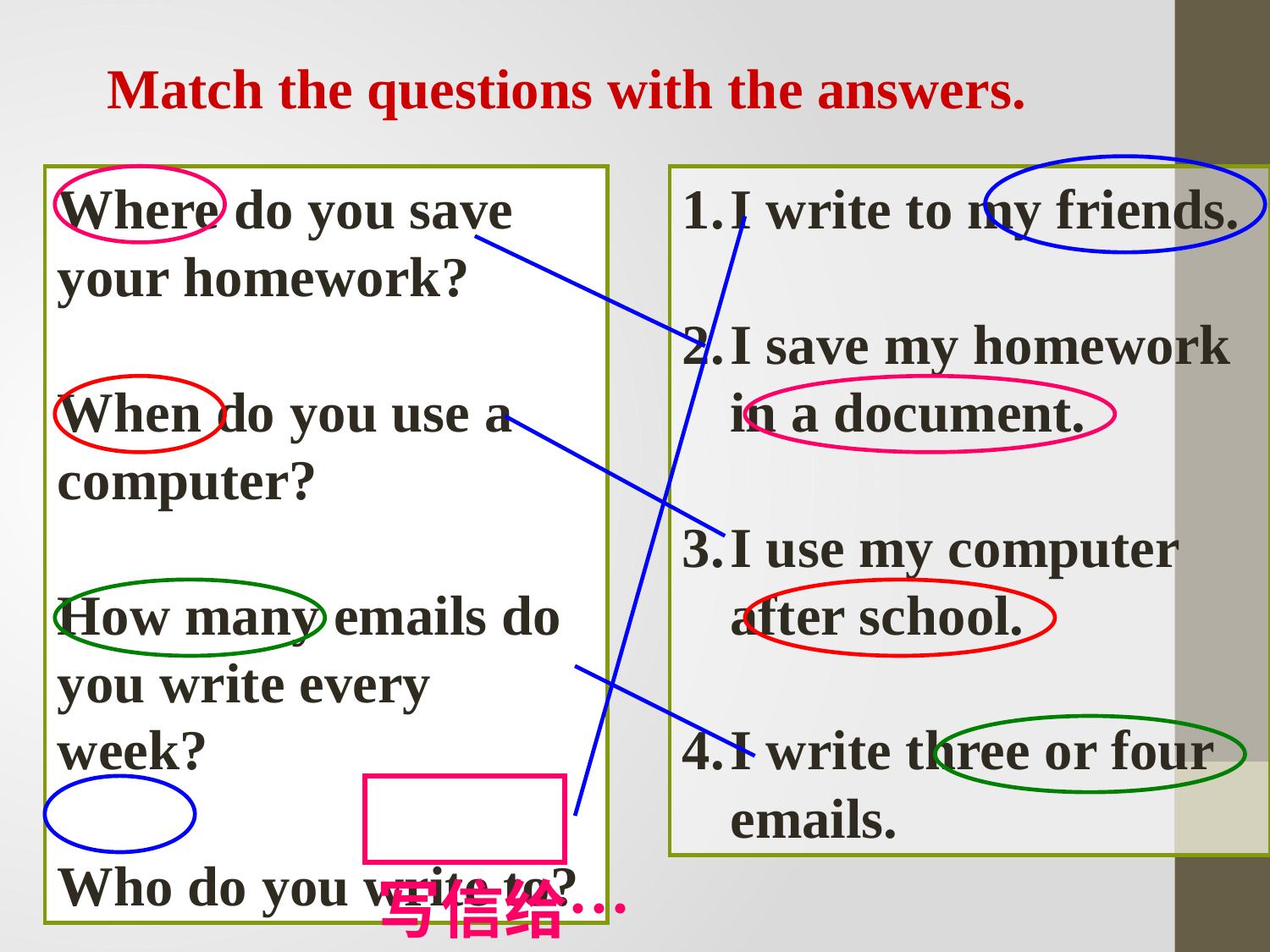

Match the questions with the answers.

Where do you save your homework?

When do you use a computer?

How many emails do you write every week?

Who do you write to?

I write to my friends.

I save my homework in a document.

I use my computer after school.

I write three or four emails.

写信给…